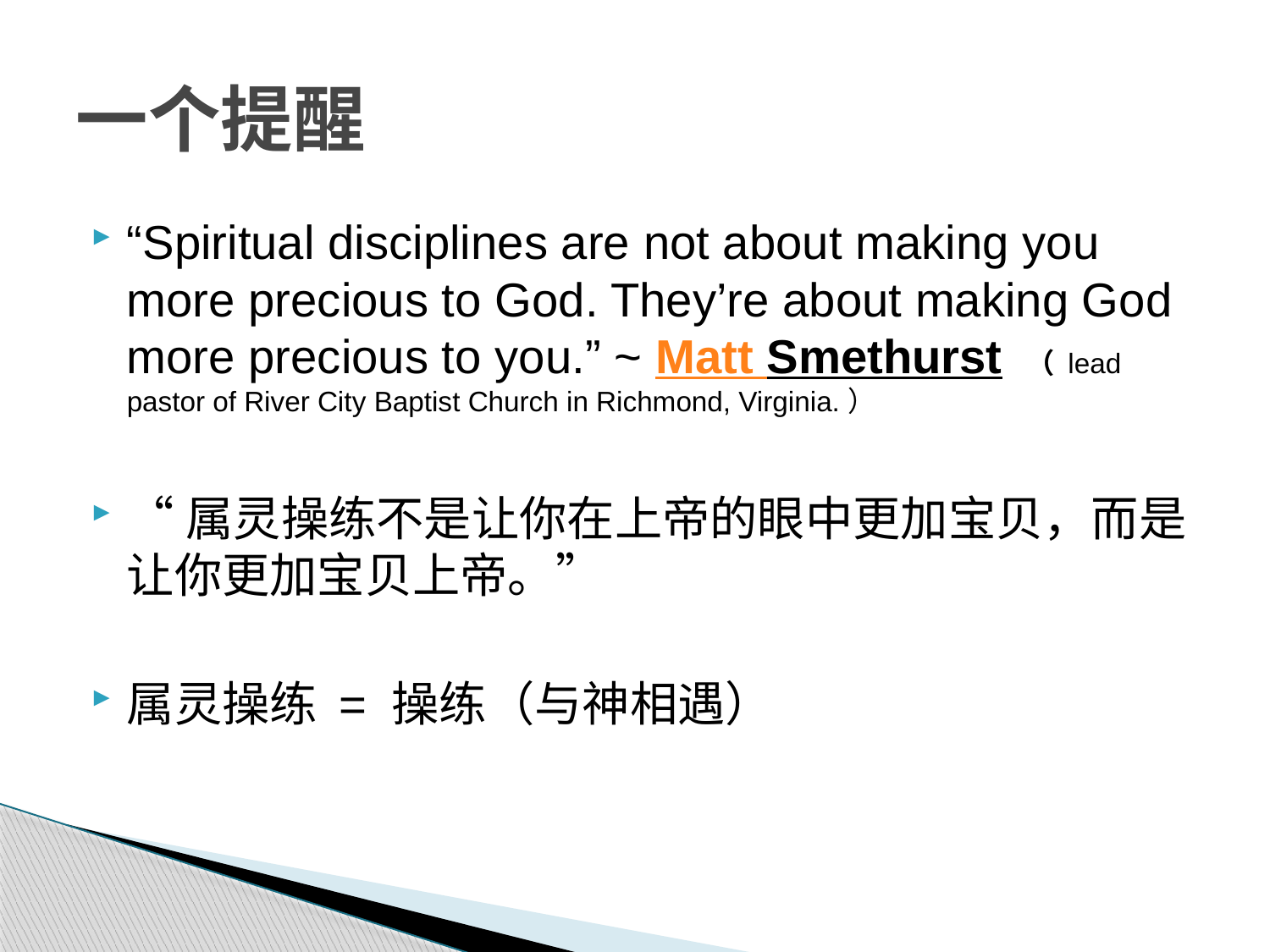

# 一个提醒
“Spiritual disciplines are not about making you more precious to God. They’re about making God more precious to you.” ~ Matt Smethurst （ lead pastor of River City Baptist Church in Richmond, Virginia.）

“属灵操练不是让你在上帝的眼中更加宝贝，而是让你更加宝贝上帝。”

属灵操练 = 操练（与神相遇）